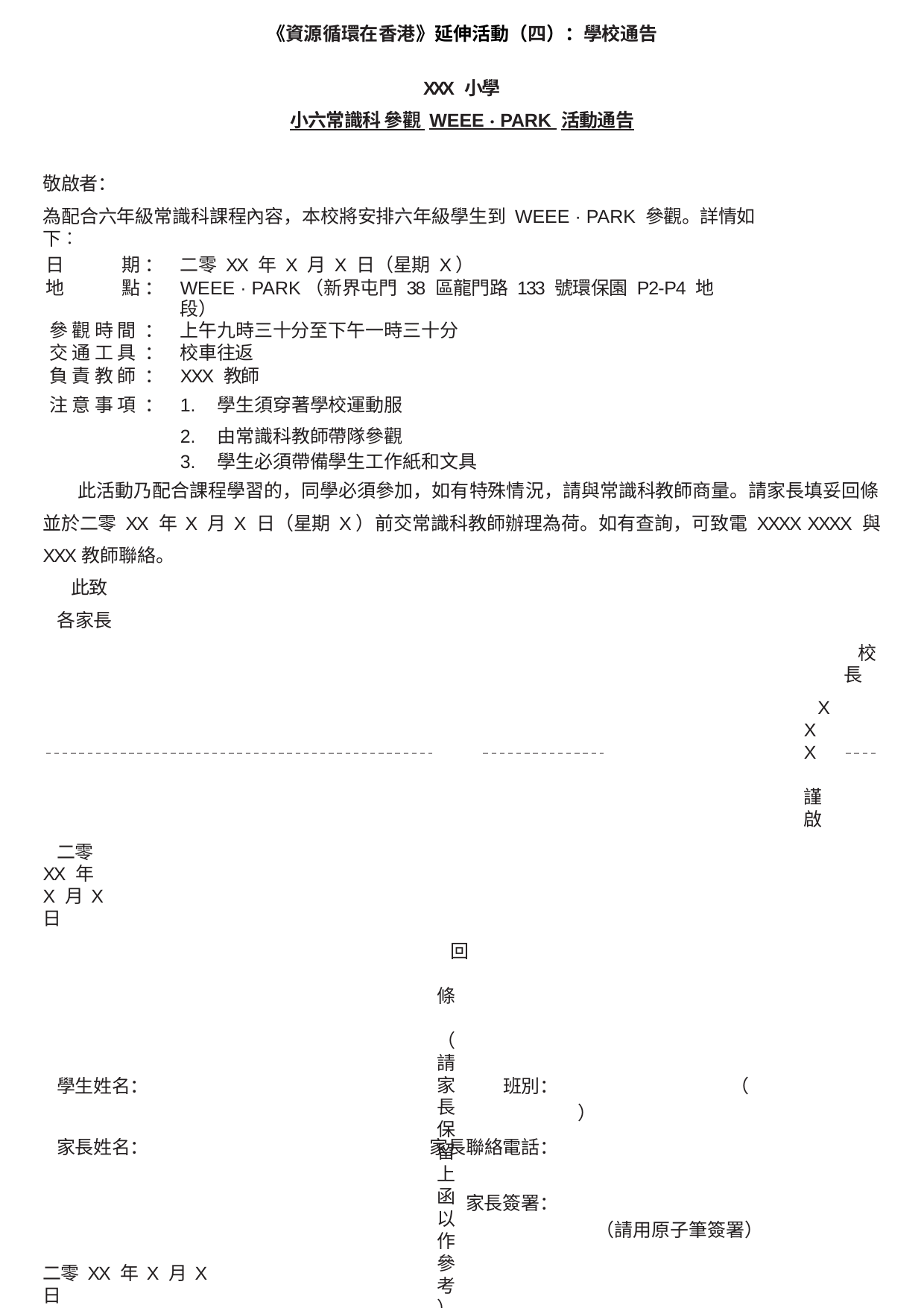

《資源循環在香港》延伸活動（四）：學校通告

XXX 小學
小六常識科 參觀 WEEE ‧ PARK 活動通告

敬啟者：
為配合六年級常識科課程內容，本校將安排六年級學生到 WEEE · PARK 參觀。詳情如下︰
| 日 期 | ： | 二零 XX 年 X 月 X 日（星期 X） |
| --- | --- | --- |
| 地 點 | ： | WEEE · PARK（新界屯門 38 區龍門路 133 號環保園 P2-P4 地段） |
| 參 觀 時 間 | ： | 上午九時三十分至下午一時三十分 |
| 交 通 工 具 | ： | 校車往返 |
| 負 責 教 師 | ： | XXX 教師 |
| 注 意 事 項 | ： | 學生須穿著學校運動服 由常識科教師帶隊參觀 學生必須帶備學生工作紙和文具 |
此活動乃配合課程學習的，同學必須參加，如有特殊情況，請與常識科教師商量。請家長填妥回條並於二零 XX 年 X 月 X 日（星期 X）前交常識科教師辦理為荷。如有查詢，可致電 XXXX XXXX 與 XXX教師聯絡。
此致各家長
校長
XXX 謹啟
二零 XX 年 X 月 X 日
回 條	（請家長保留上函以作參考）

小六常識科活動通告回條

敬覆者：
本人同意子女參觀廢電器電子產品處理及回收設施活動 (WEEE ‧ PARK) 活動，並已知悉各項有關安排。

此覆
XXX 學校

| 學生姓名： |  | 班別： | （ ） |
| --- | --- | --- | --- |
| 家長姓名： |  | 家長聯絡電話： |  |
|  |  | 家長簽署： | （請用原子筆簽署） |
二零 XX 年 X 月 X 日